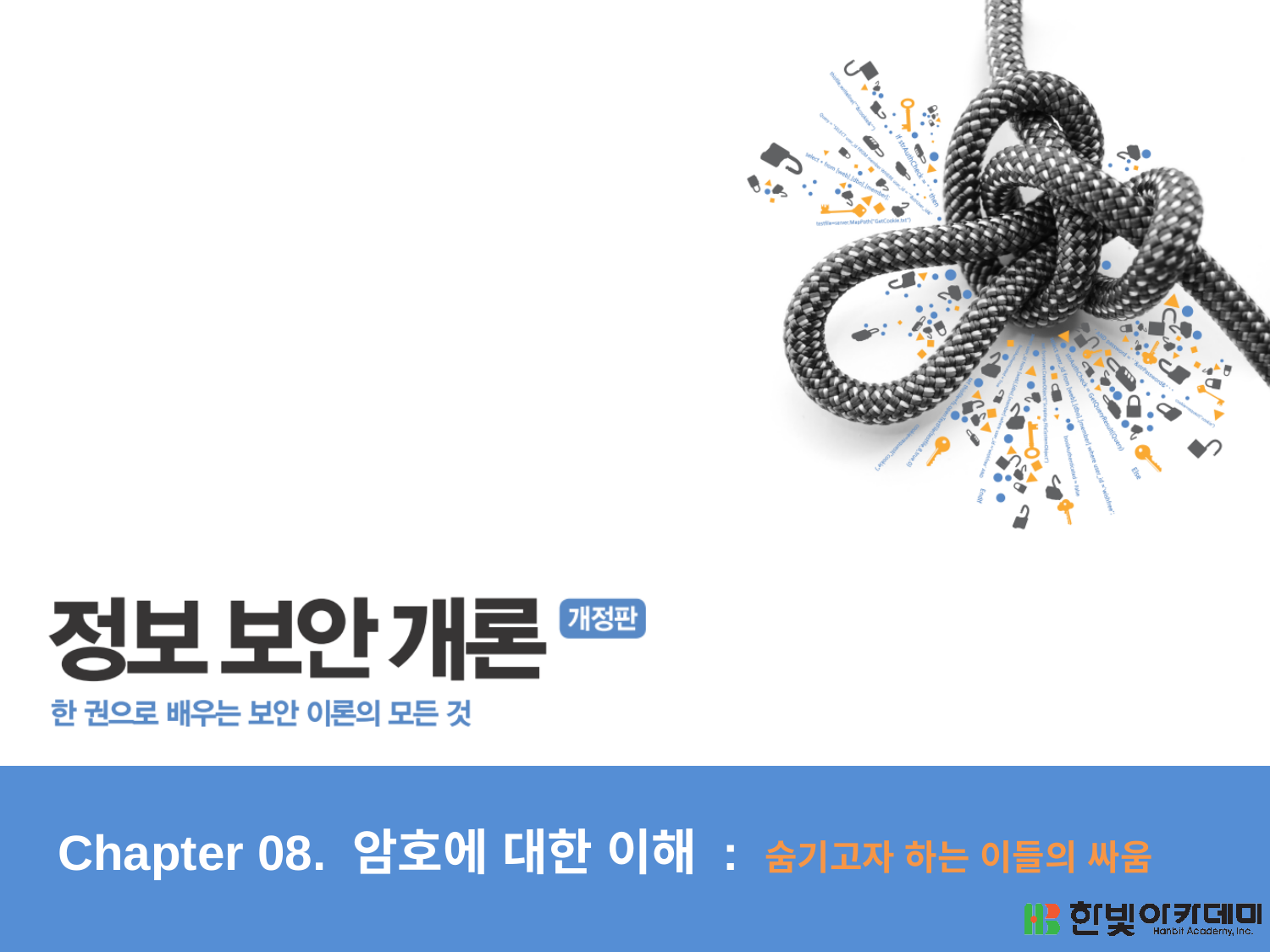

# Chapter 08. 암호에 대한 이해 : 숨기고자 하는 이들의 싸움